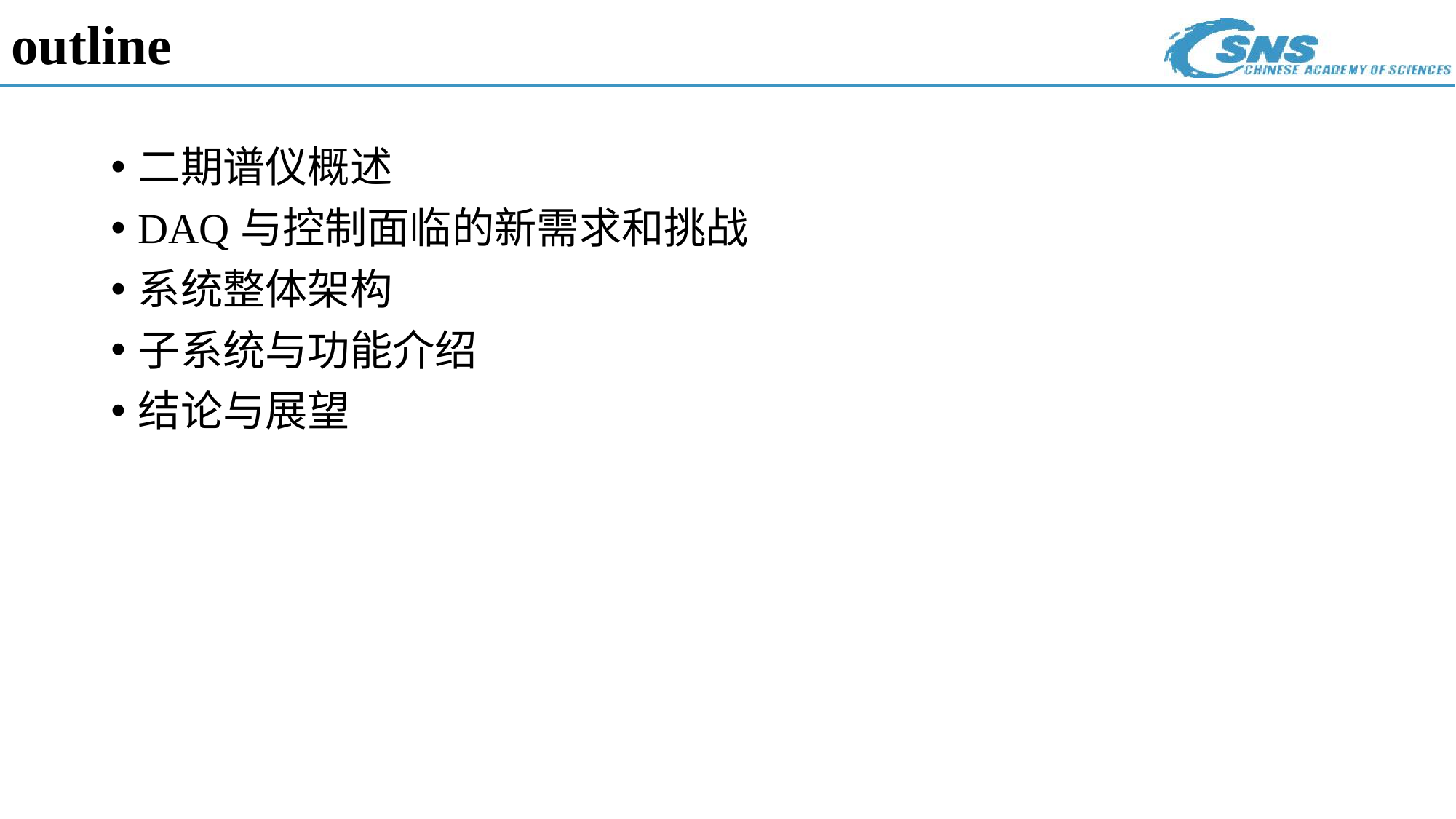

# outline
二期谱仪概述
DAQ与控制面临的新需求和挑战
系统整体架构
子系统与功能介绍
结论与展望